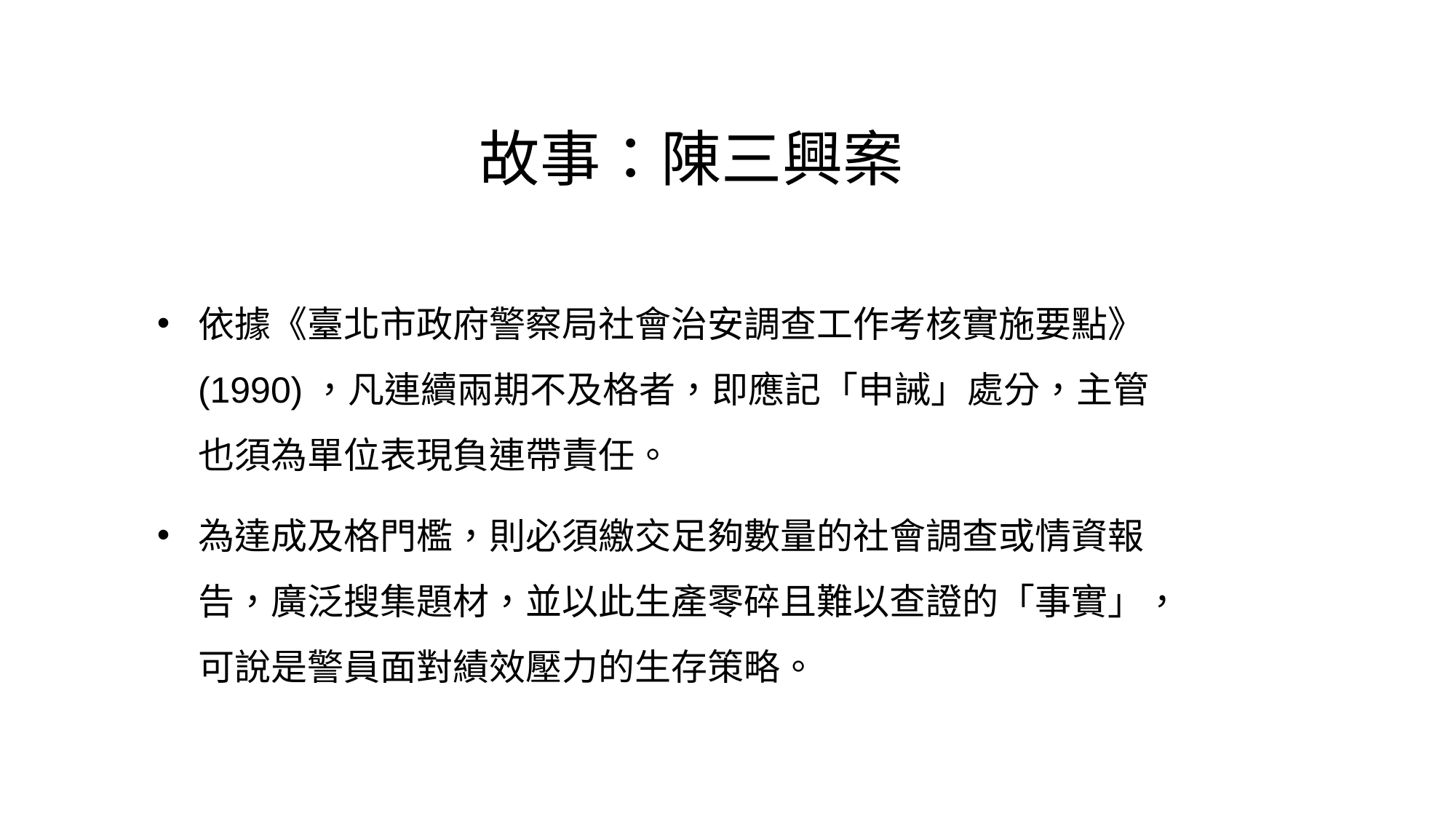

# 故事：陳三興案
依據《臺北市政府警察局社會治安調查工作考核實施要點》(1990)，凡連續兩期不及格者，即應記「申誡」處分，主管也須為單位表現負連帶責任。
為達成及格門檻，則必須繳交足夠數量的社會調查或情資報告，廣泛搜集題材，並以此生產零碎且難以查證的「事實」，可說是警員面對績效壓力的生存策略。